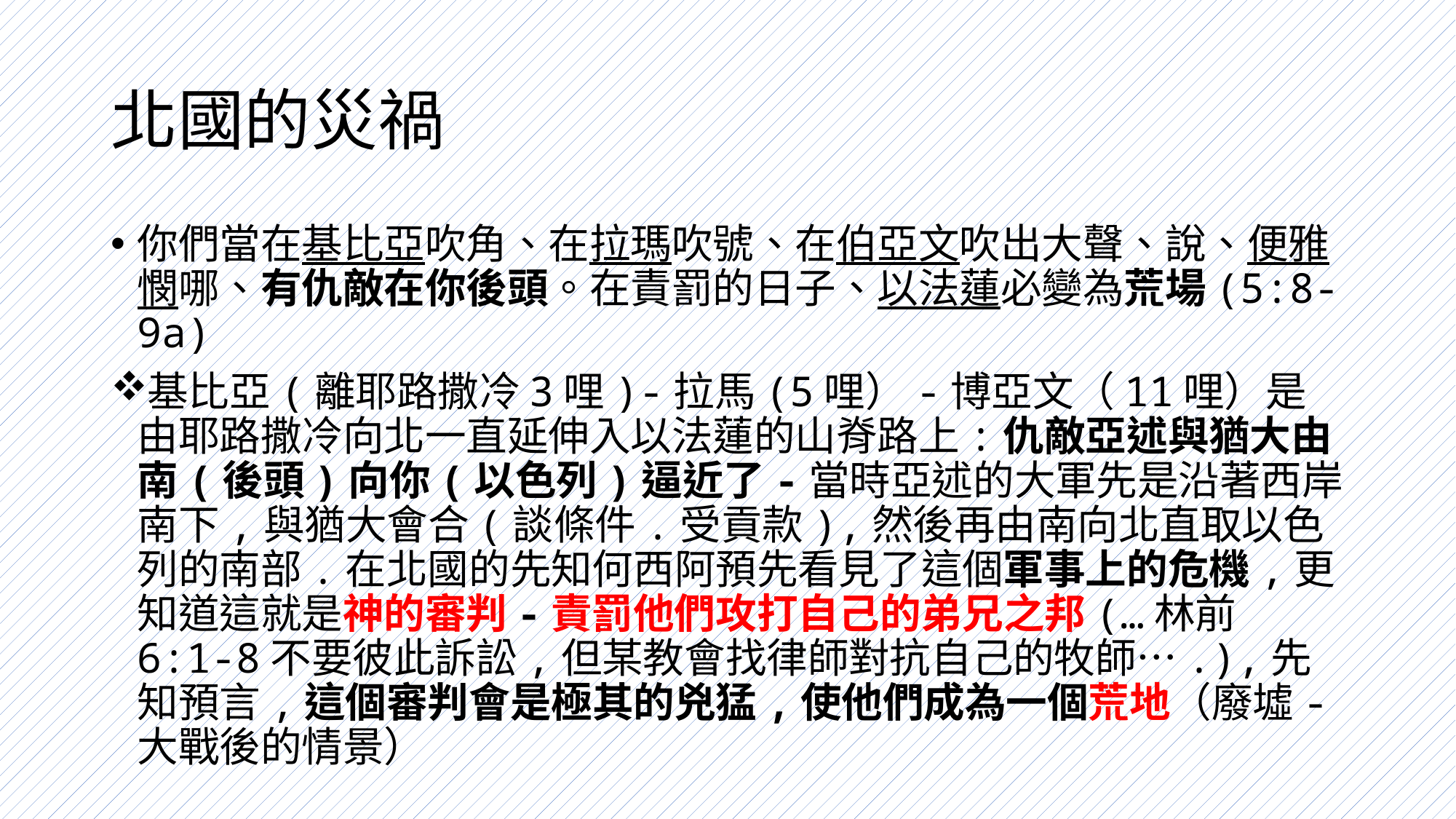

# 北國的災禍
你們當在基比亞吹角、在拉瑪吹號、在伯亞文吹出大聲、說、便雅憫哪、有仇敵在你後頭。在責罰的日子、以法蓮必變為荒場(5:8-9a)
基比亞(離耶路撒冷3哩)-拉馬(5哩）-博亞文（11哩）是由耶路撒冷向北一直延伸入以法蓮的山脊路上:仇敵亞述與猶大由南(後頭)向你(以色列)逼近了-當時亞述的大軍先是沿著西岸南下,與猶大會合(談條件.受貢款),然後再由南向北直取以色列的南部.在北國的先知何西阿預先看見了這個軍事上的危機,更知道這就是神的審判-責罰他們攻打自己的弟兄之邦(…林前6:1-8不要彼此訴訟,但某教會找律師對抗自己的牧師….),先知預言,這個審判會是極其的兇猛,使他們成為一個荒地（廢墟-大戰後的情景）